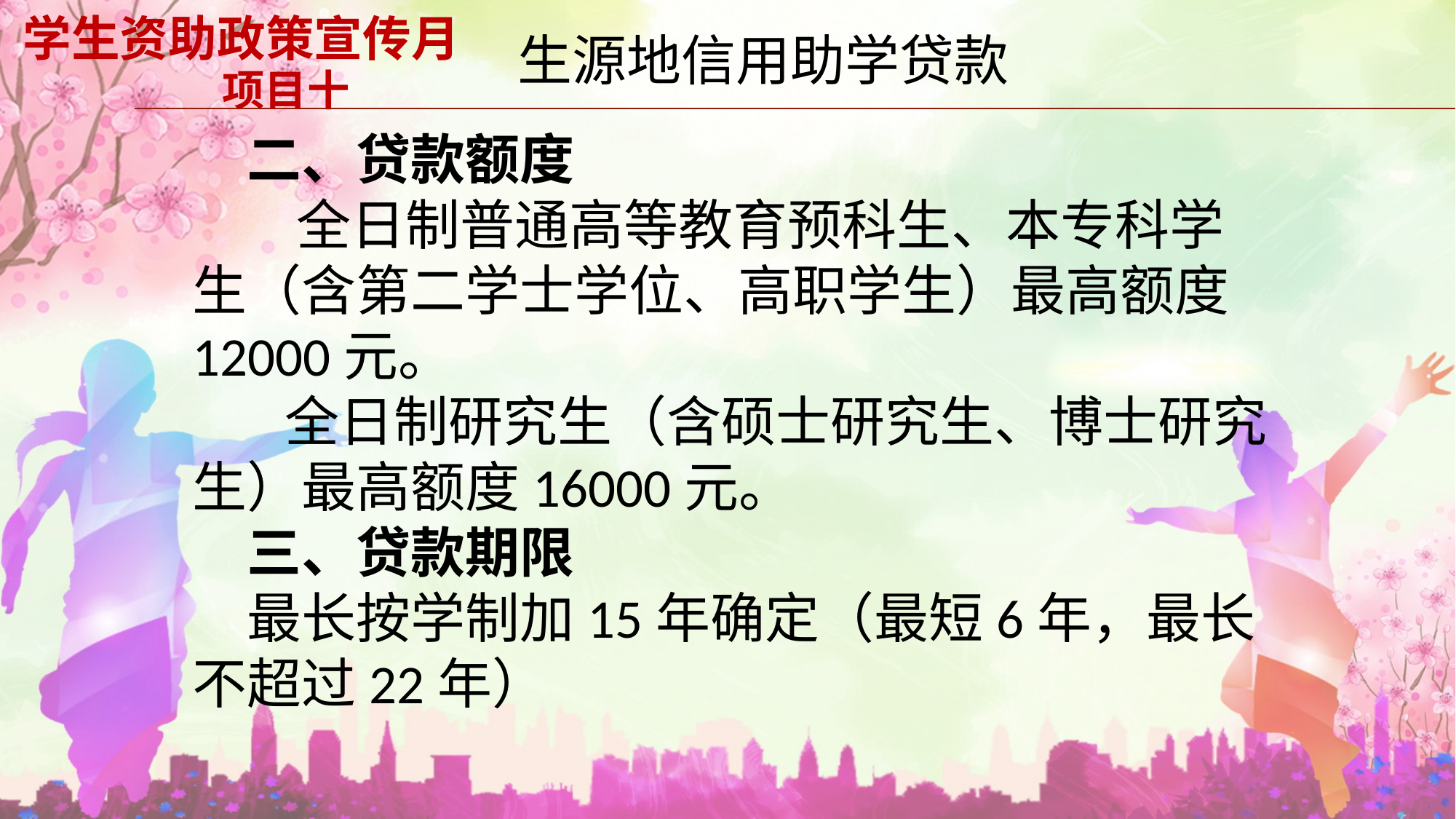

# 学生资助政策宣传月 项目十
   生源地信用助学贷款

二、贷款额度
   全日制普通高等教育预科生、本专科学生（含第二学士学位、高职学生）最高额度 12000元。
  全日制研究生（含硕士研究生、博士研究生）最高额度16000元。
三、贷款期限
最长按学制加15年确定（最短6年，最长不超过22年）